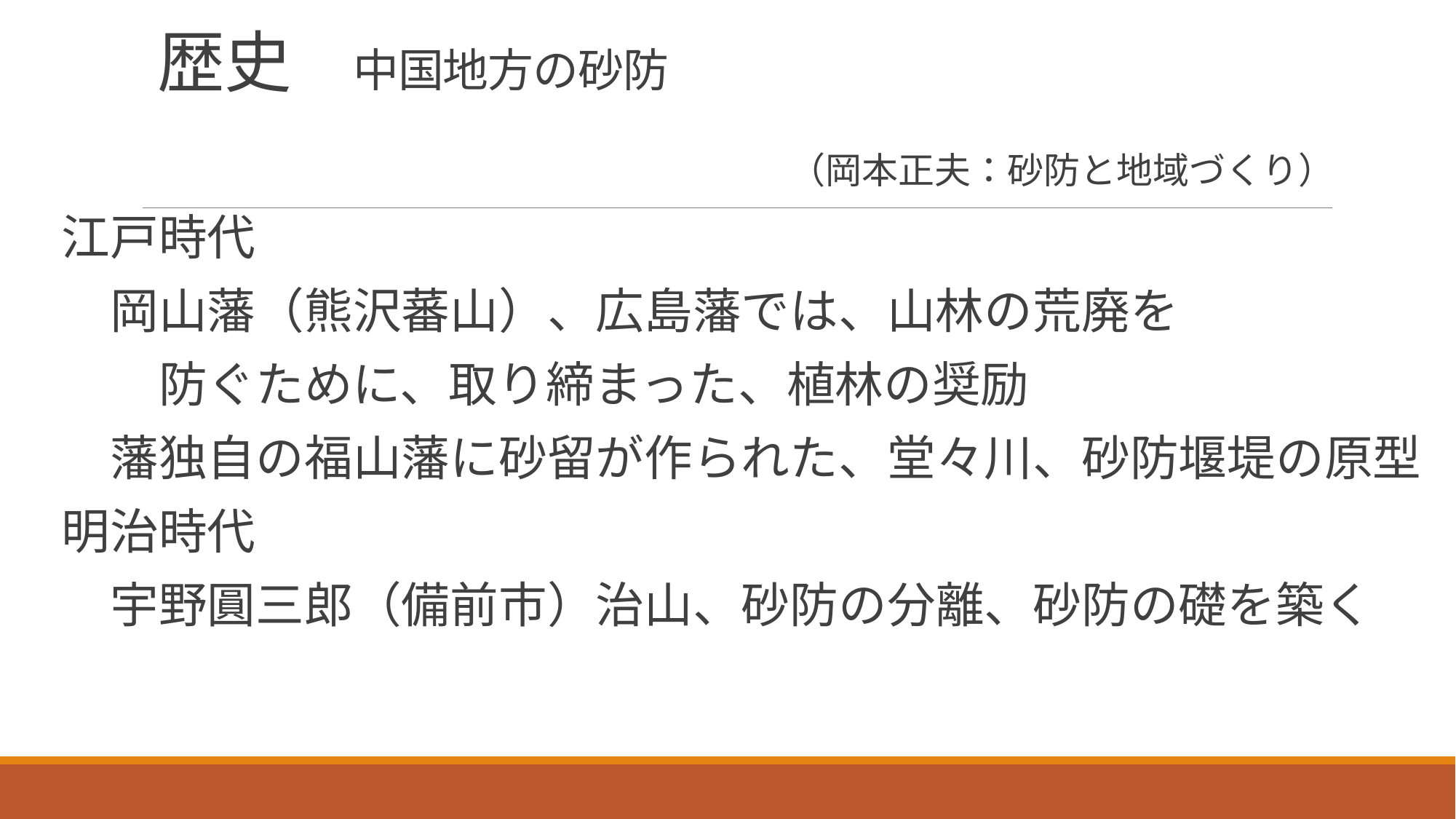

# 歴史　中国地方の砂防
　　　　　　　　　　　　　　　　　　　　（岡本正夫：砂防と地域づくり）
江戸時代
　岡山藩（熊沢蕃山）、広島藩では、山林の荒廃を
　　防ぐために、取り締まった、植林の奨励
　藩独自の福山藩に砂留が作られた、堂々川、砂防堰堤の原型
明治時代
　宇野圓三郎（備前市）治山、砂防の分離、砂防の礎を築く